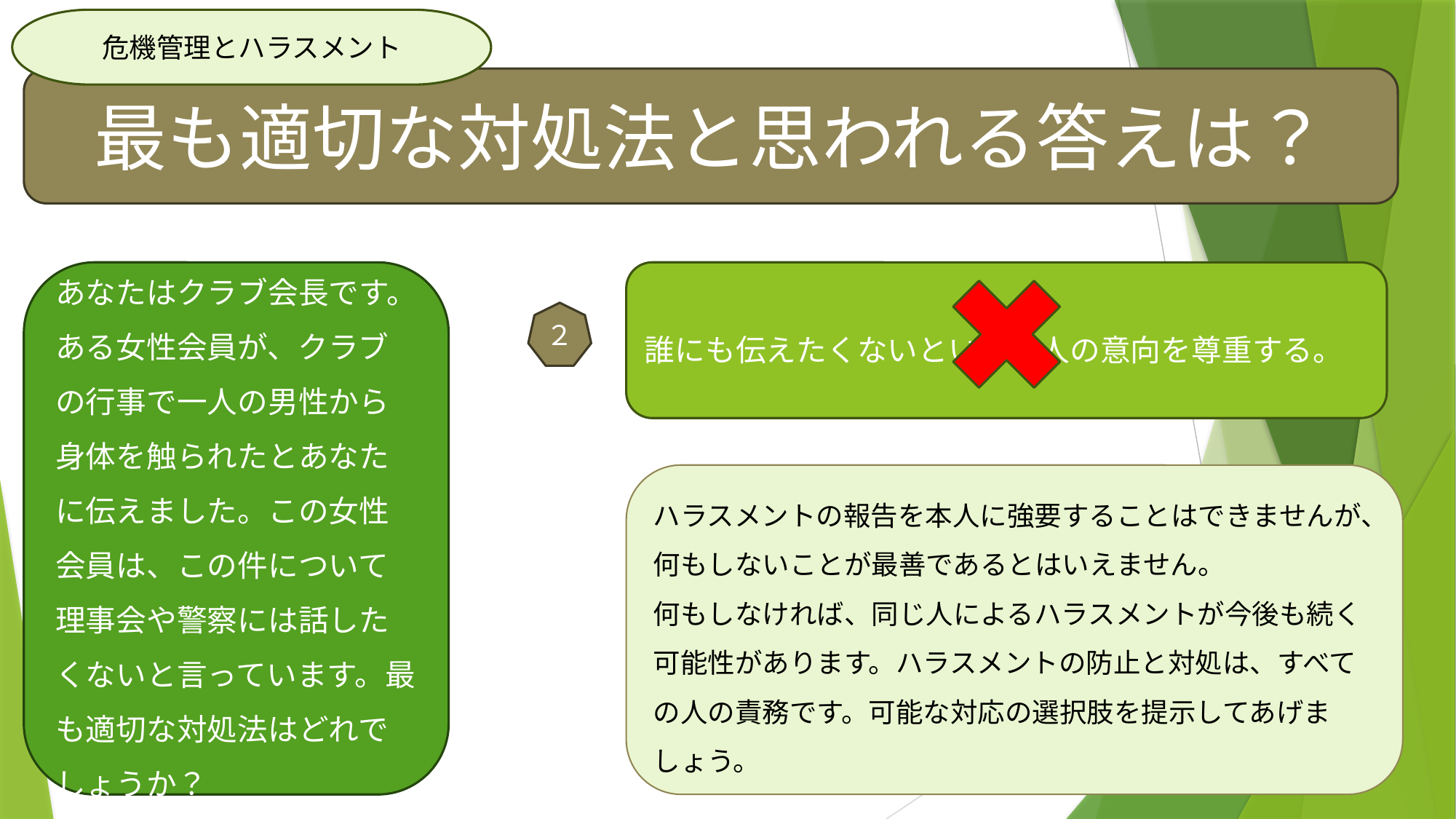

危機管理とハラスメント
最も適切な対処法と思われる答えは？

あなたはクラブ会長です。ある女性会員が、クラブの行事で一人の男性から身体を触られたとあなたに伝えました。この女性会員は、この件について理事会や警察には話したくないと言っています。最も適切な対処法はどれでしょうか？
誰にも伝えたくないという本人の意向を尊重する。
２
ハラスメントの報告を本人に強要することはできませんが、何もしないことが最善であるとはいえません。
何もしなければ、同じ人によるハラスメントが今後も続く可能性があります。ハラスメントの防止と対処は、すべての人の責務です。可能な対応の選択肢を提示してあげましょう。